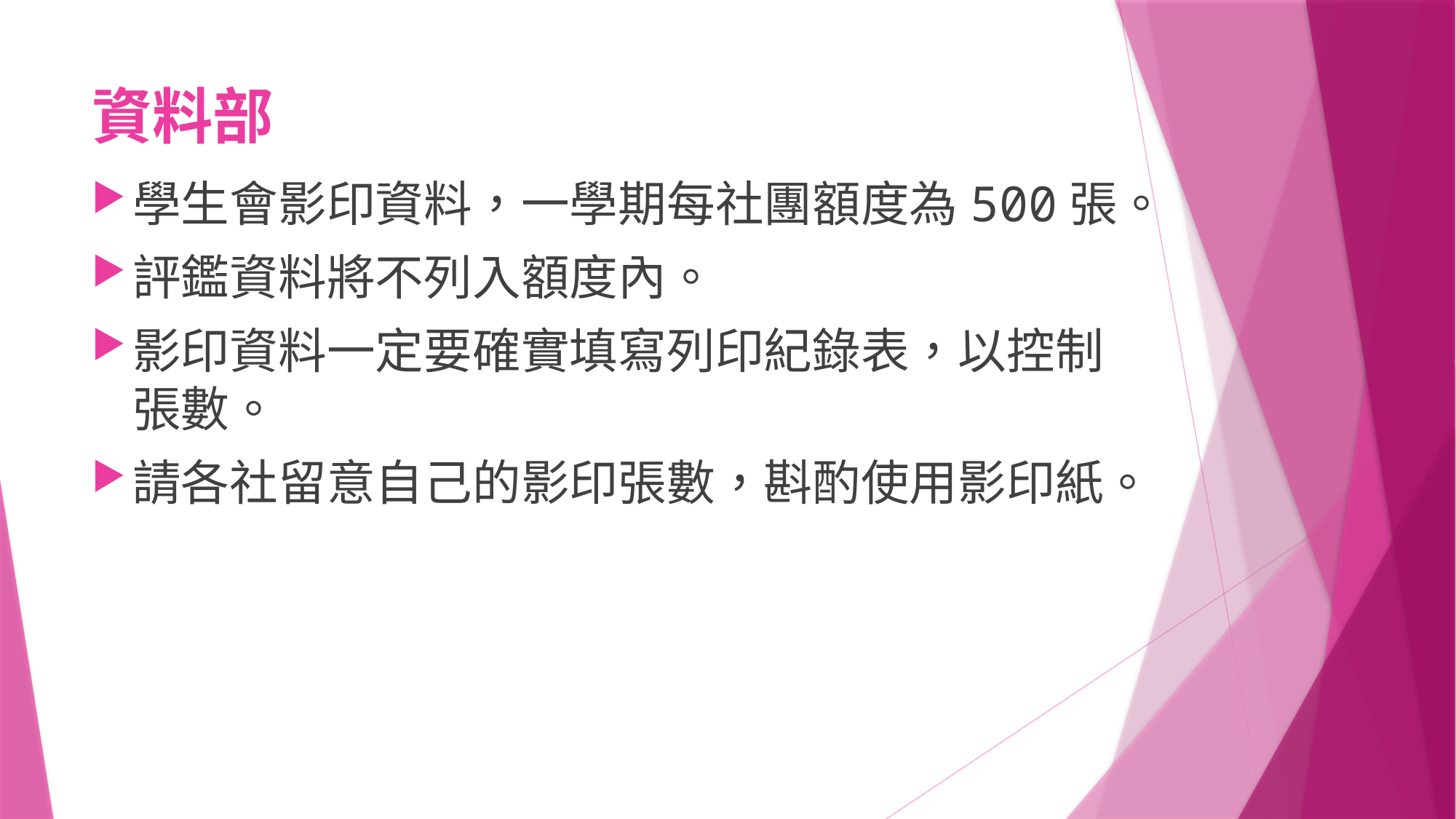

# 資料部
學生會影印資料，一學期每社團額度為500張。
評鑑資料將不列入額度內。
影印資料一定要確實填寫列印紀錄表，以控制張數。
請各社留意自己的影印張數，斟酌使用影印紙。